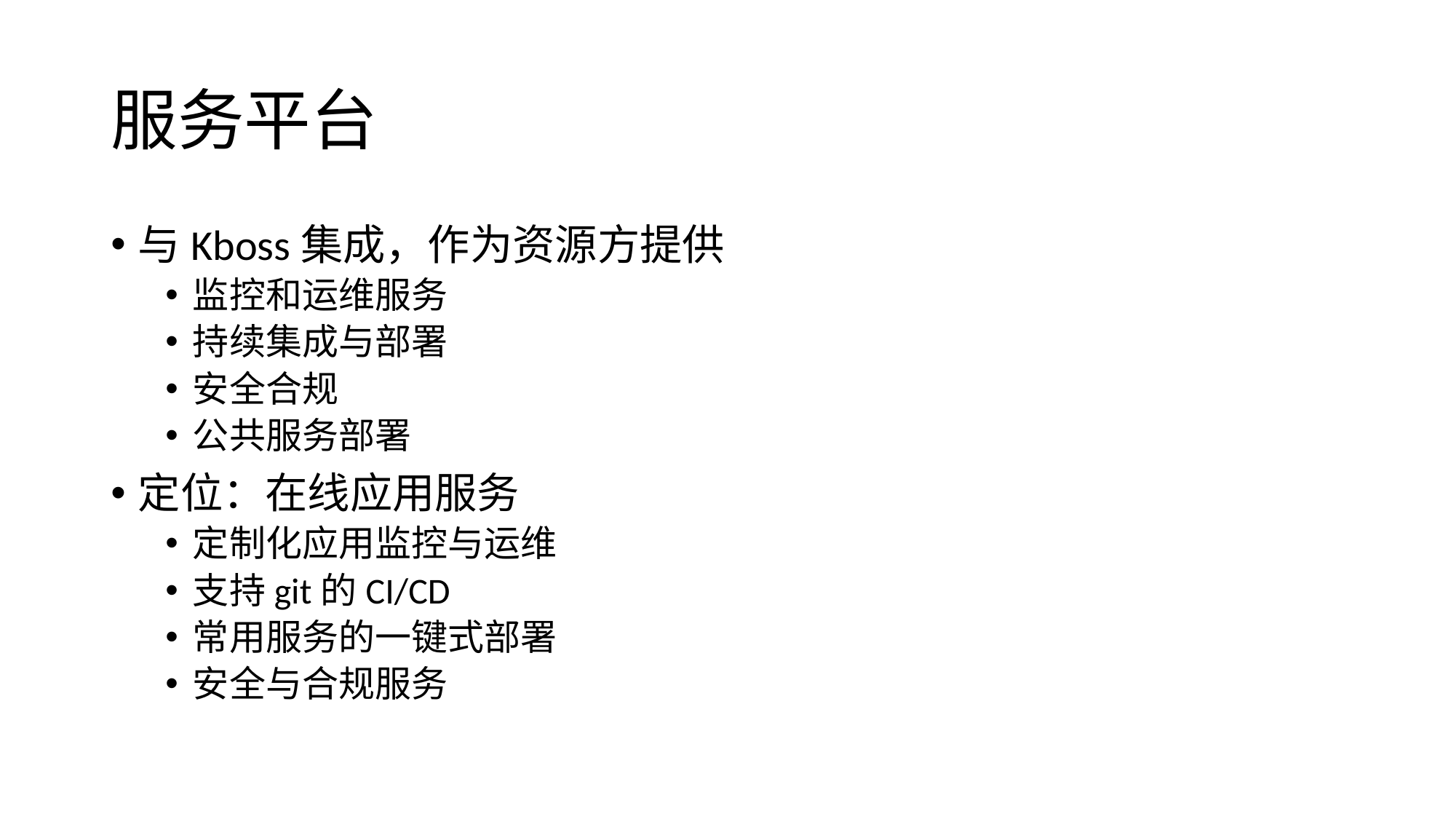

# 服务平台
与Kboss集成，作为资源方提供
监控和运维服务
持续集成与部署
安全合规
公共服务部署
定位：在线应用服务
定制化应用监控与运维
支持git的CI/CD
常用服务的一键式部署
安全与合规服务